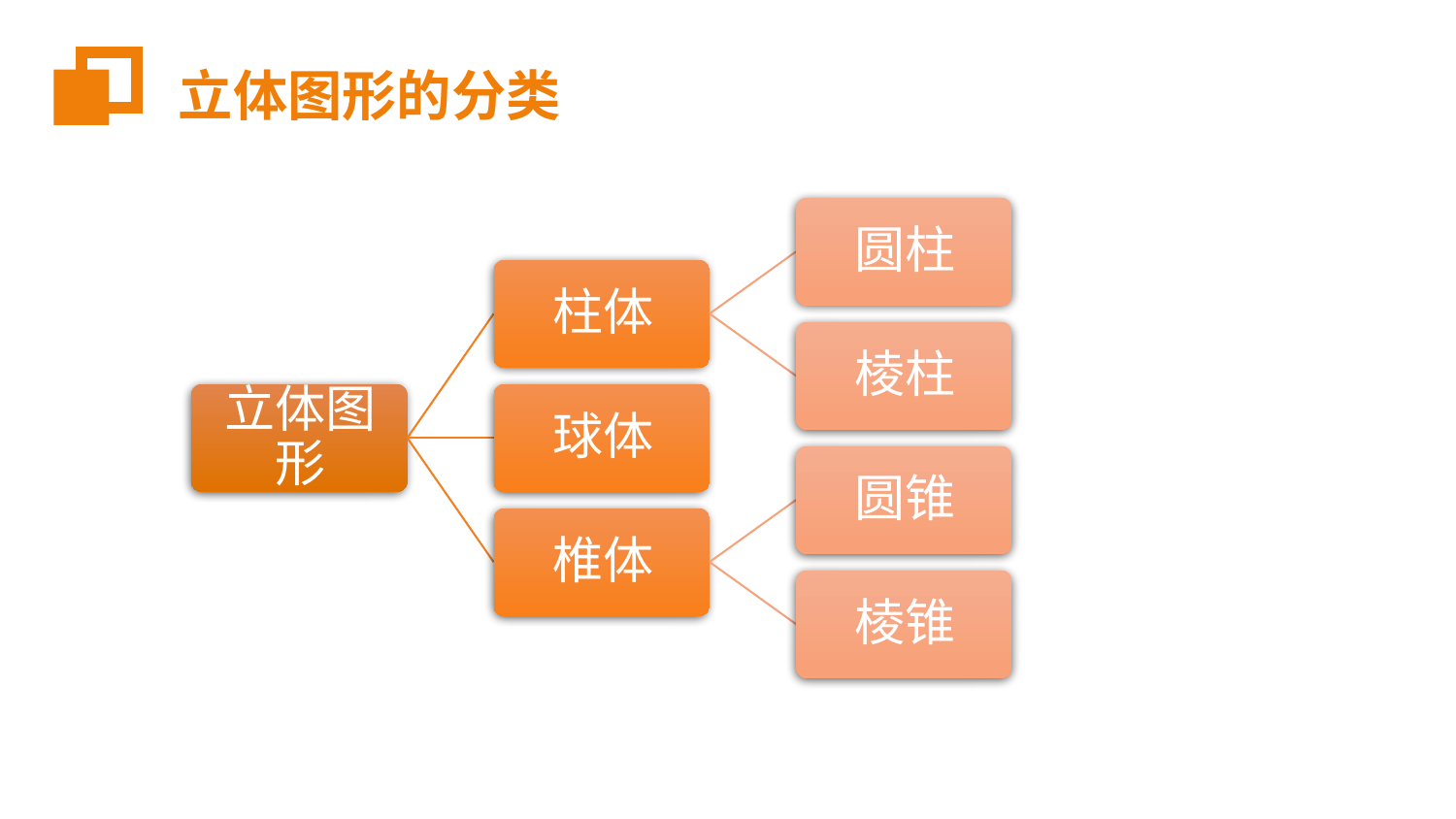

立体图形的分类
立体图形

柱体

圆柱

棱柱

球体

椎体

圆锥

棱锥